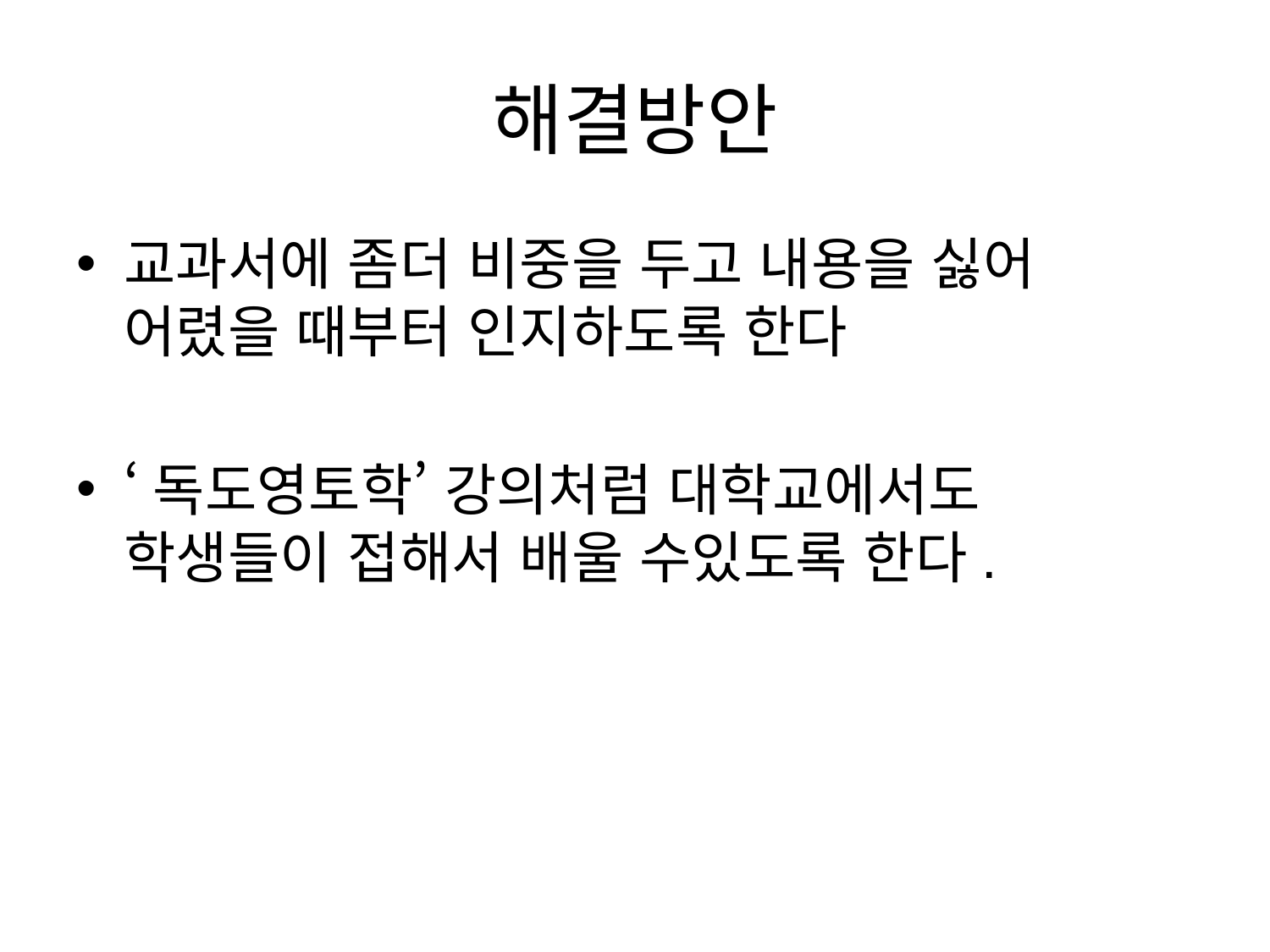

# 해결방안
교과서에 좀더 비중을 두고 내용을 싫어 어렸을 때부터 인지하도록 한다

‘독도영토학’ 강의처럼 대학교에서도 학생들이 접해서 배울 수있도록 한다.